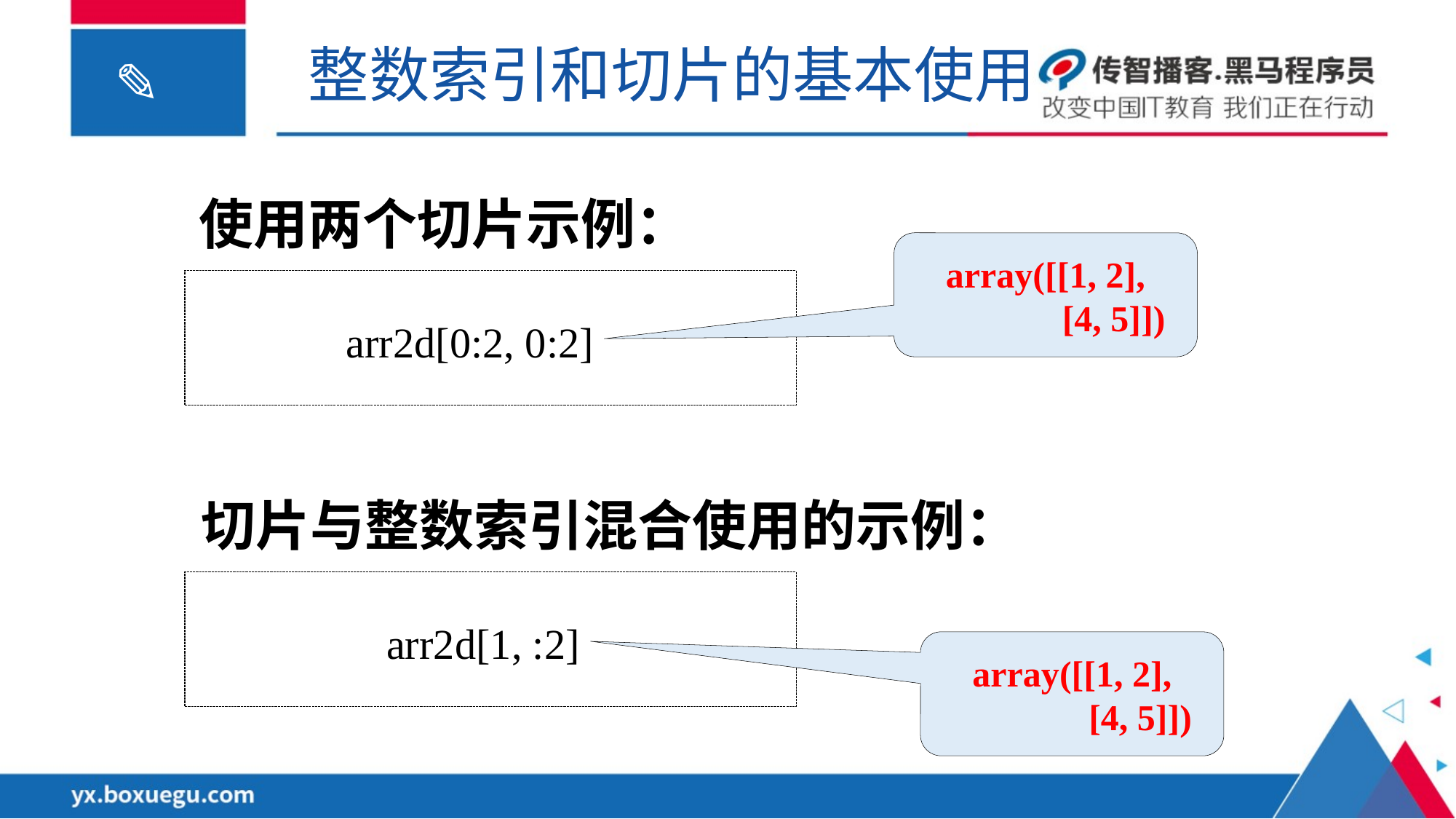

整数索引和切片的基本使用
使用两个切片示例：
array([[1, 2],
               [4, 5]])

arr2d[0:2, 0:2]
切片与整数索引混合使用的示例：

arr2d[1, :2]
array([[1, 2],
               [4, 5]])